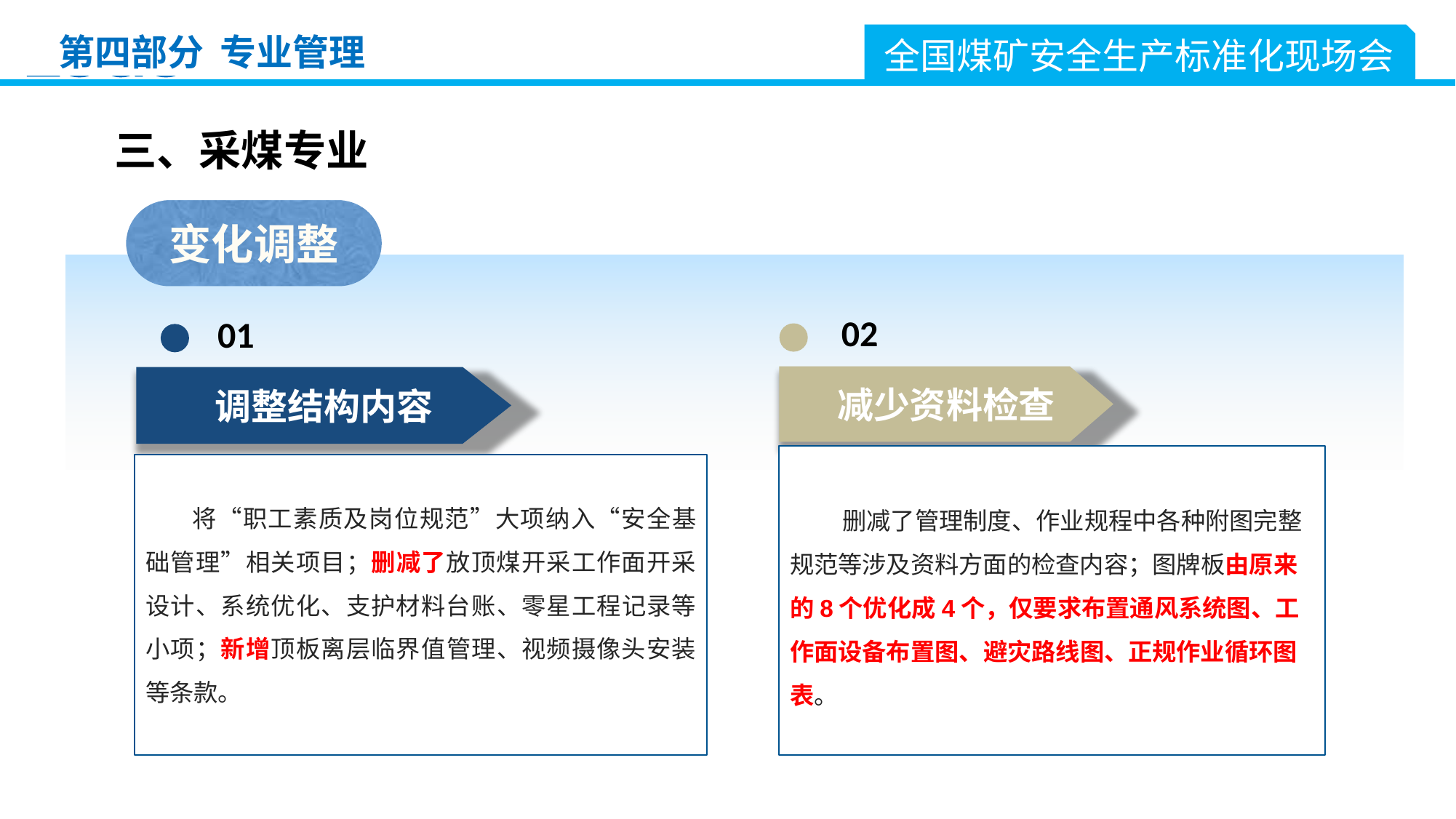

全国煤矿安全生产标准化现场会
第四部分  专业管理
三、采煤专业
变化调整

02
     01

减少资料检查
调整结构内容
 删减了管理制度、作业规程中各种附图完整规范等涉及资料方面的检查内容；图牌板由原来的8个优化成4个，仅要求布置通风系统图、工作面设备布置图、避灾路线图、正规作业循环图表。

将“职工素质及岗位规范”大项纳入“安全基础管理”相关项目；删减了放顶煤开采工作面开采设计、系统优化、支护材料台账、零星工程记录等小项；新增顶板离层临界值管理、视频摄像头安装等条款。